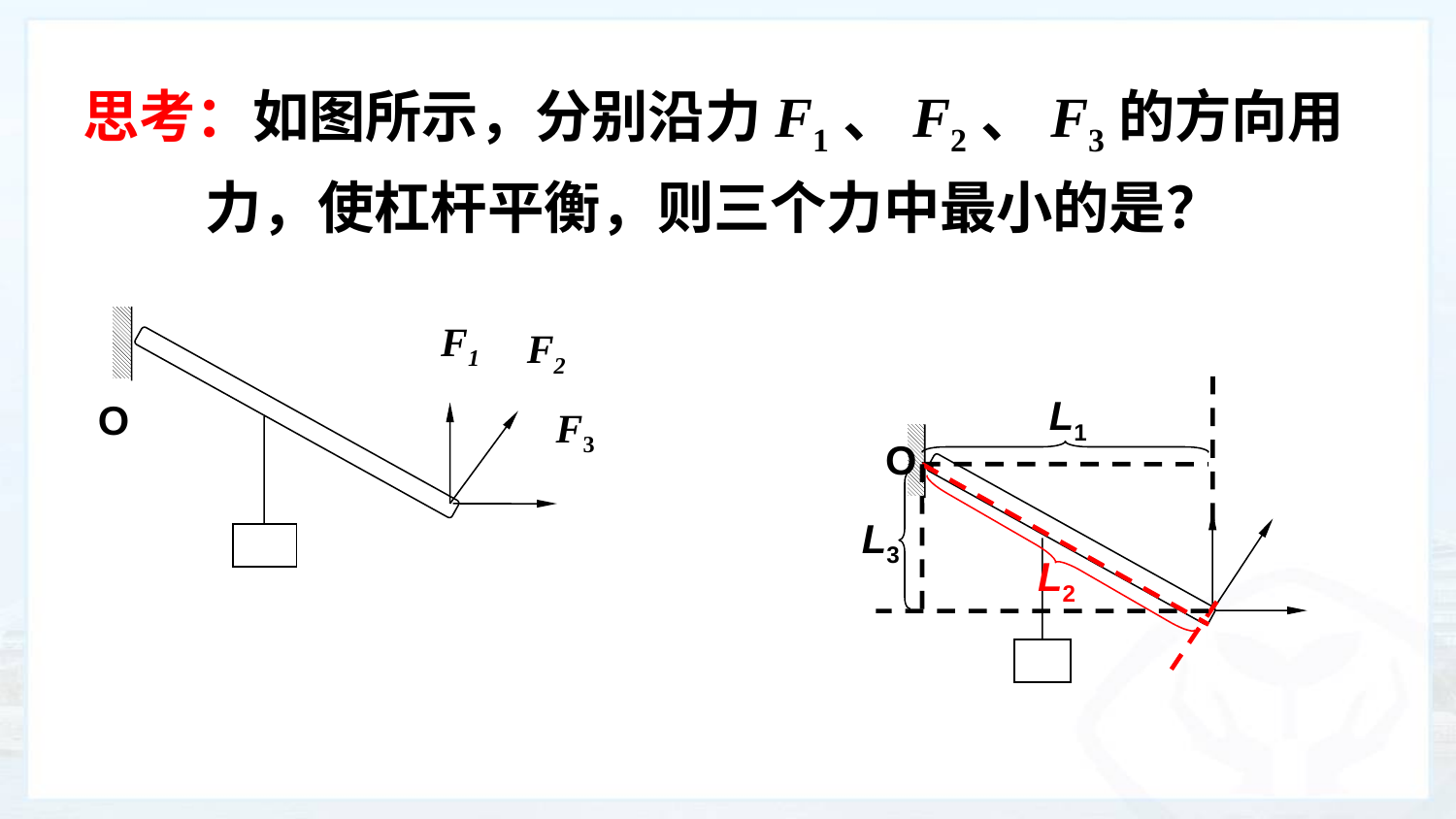

思考：如图所示，分别沿力F1、F2、F3的方向用力，使杠杆平衡，则三个力中最小的是？

F1
F2

F1
F2

L1
O
F3

F1
F2

O

L3

L2